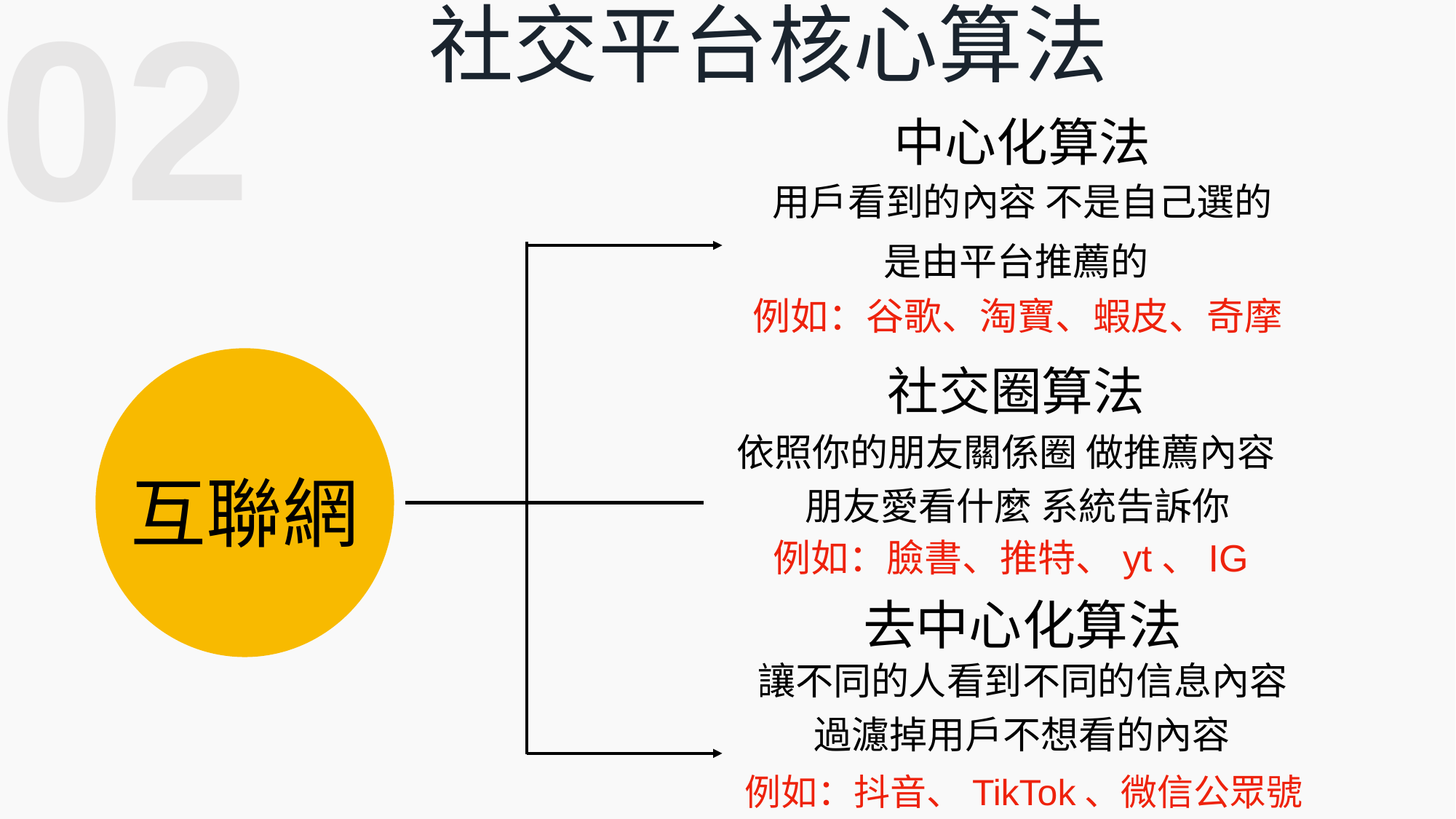

02
社交平台核心算法
11
中心化算法
用戶看到的內容 不是自己選的
是由平台推薦的

例如：谷歌、淘寶、蝦皮、奇摩

社交圈算法
依照你的朋友關係圈 做推薦內容
互聯網
朋友愛看什麼 系統告訴你

例如：臉書、推特、yt、IG
去中心化算法
讓不同的人看到不同的信息內容
過濾掉用戶不想看的內容

例如：抖音、TikTok、微信公眾號
、